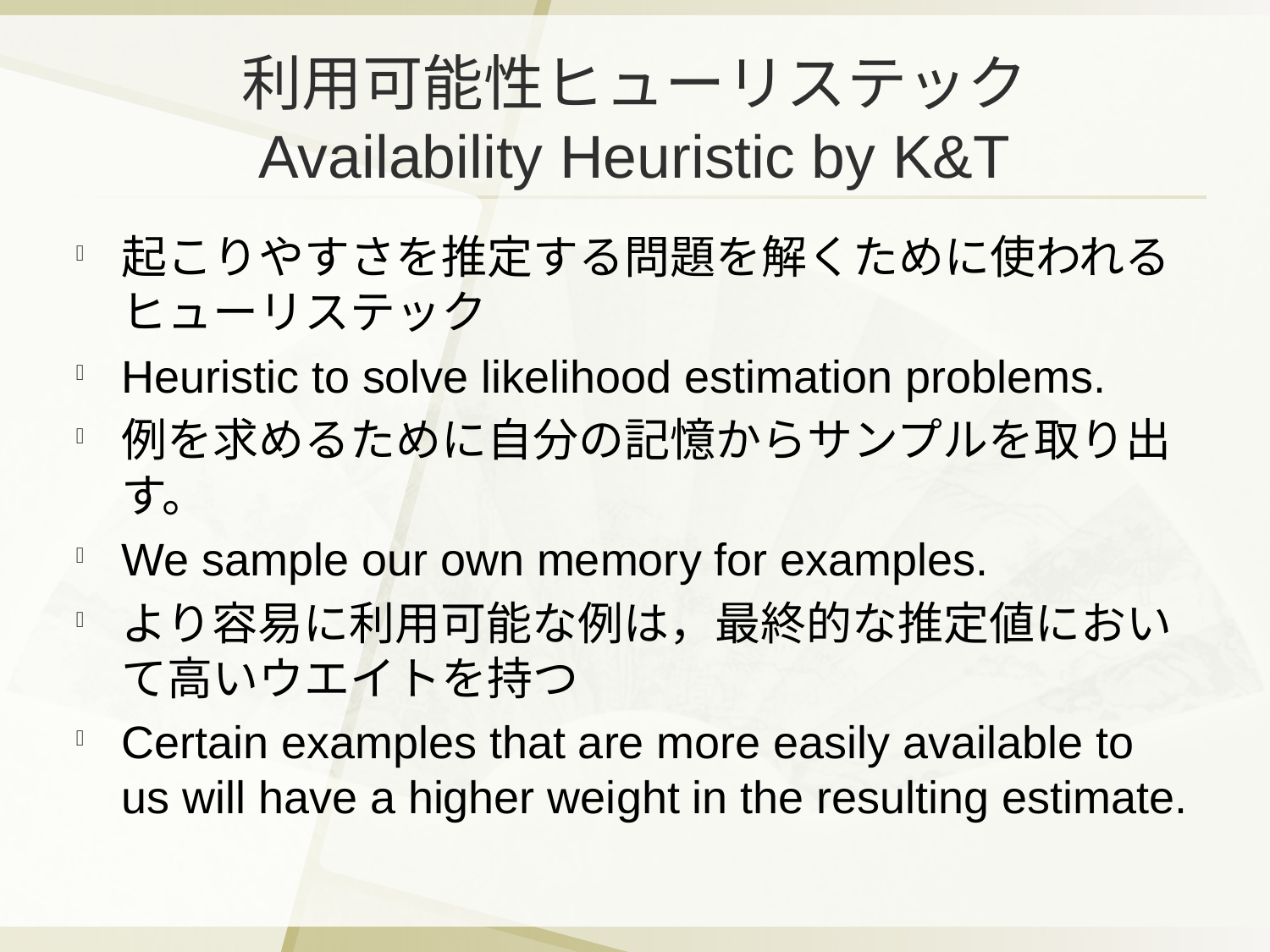

# 利用可能性ヒューリステック Availability Heuristic by K&T
起こりやすさを推定する問題を解くために使われるヒューリステック
Heuristic to solve likelihood estimation problems.
例を求めるために自分の記憶からサンプルを取り出す。
We sample our own memory for examples.
より容易に利用可能な例は，最終的な推定値において高いウエイトを持つ
Certain examples that are more easily available to us will have a higher weight in the resulting estimate.